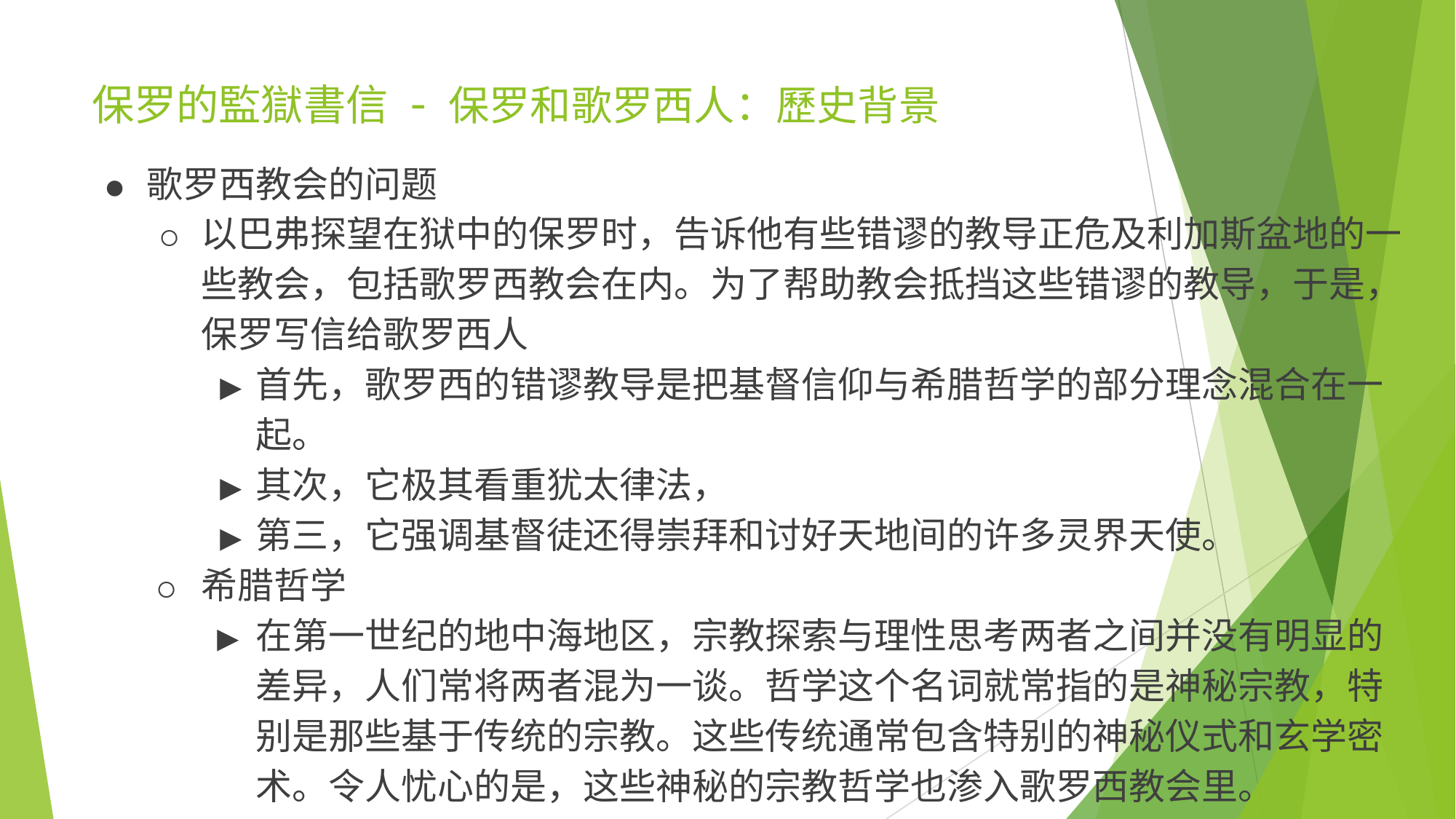

# 保罗的監獄書信 - 保罗和歌罗西人：歷史背景
歌罗西教会的问题
以巴弗探望在狱中的保罗时，告诉他有些错谬的教导正危及利加斯盆地的一些教会，包括歌罗西教会在内。为了帮助教会抵挡这些错谬的教导，于是，保罗写信给歌罗西人
首先，歌罗西的错谬教导是把基督信仰与希腊哲学的部分理念混合在一起。
其次，它极其看重犹太律法，
第三，它强调基督徒还得崇拜和讨好天地间的许多灵界天使。
希腊哲学
在第一世纪的地中海地区，宗教探索与理性思考两者之间并没有明显的差异，人们常将两者混为一谈。哲学这个名词就常指的是神秘宗教，特别是那些基于传统的宗教。这些传统通常包含特别的神秘仪式和玄学密术。令人忧心的是，这些神秘的宗教哲学也渗入歌罗西教会里。